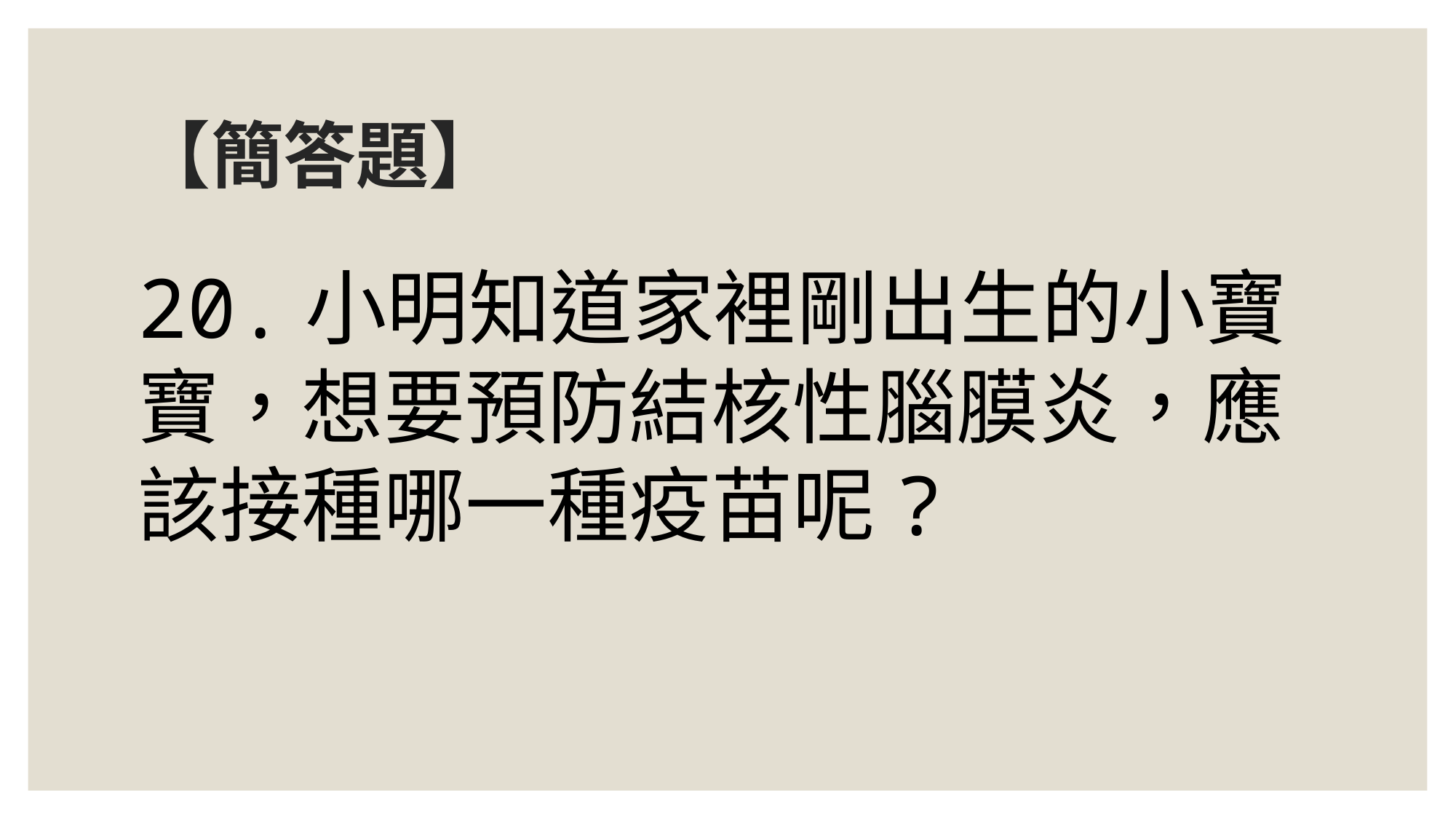

# 【簡答題】
20.小明知道家裡剛出生的小寶寶，想要預防結核性腦膜炎，應該接種哪一種疫苗呢?